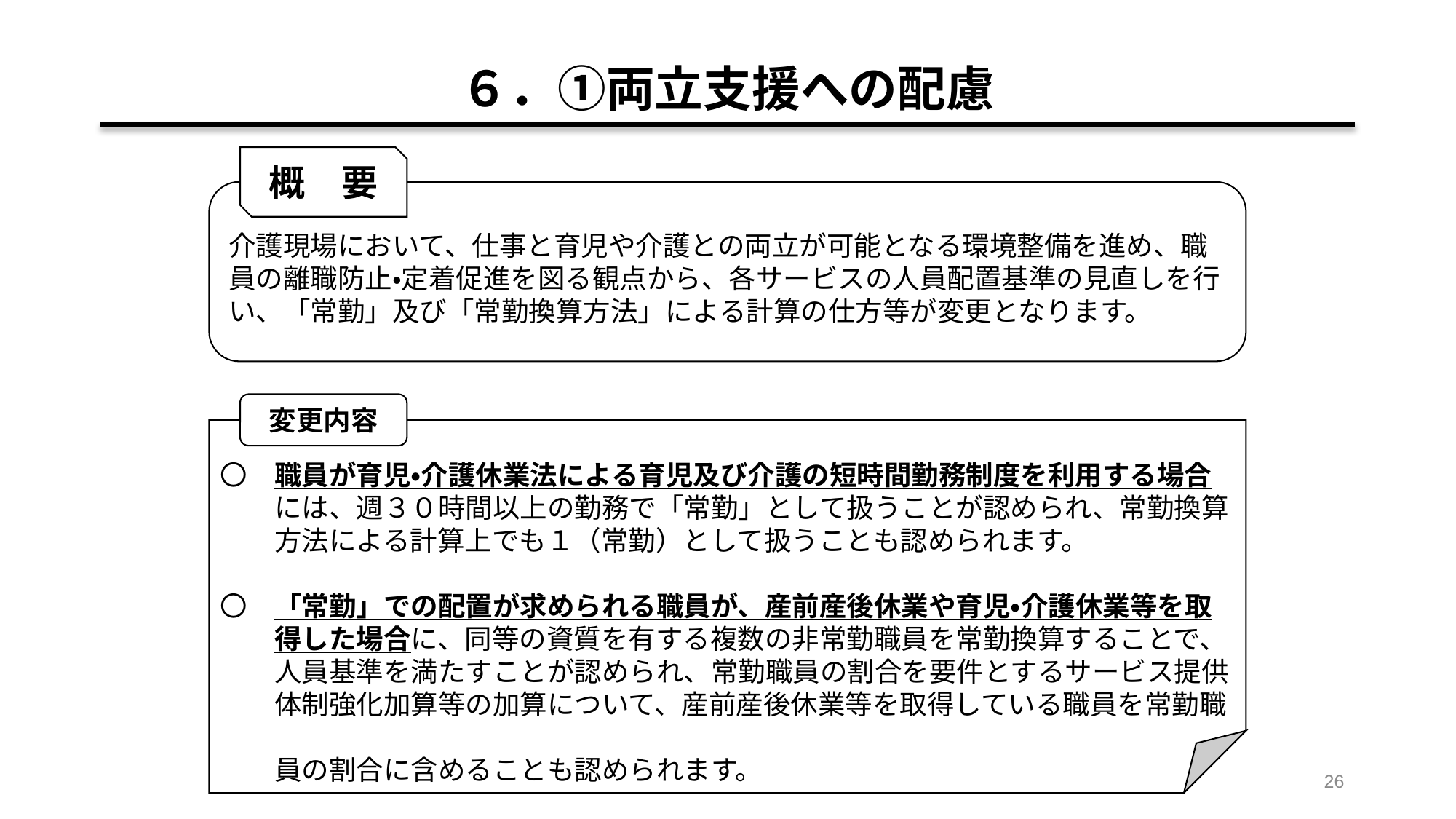

# ６．①両立支援への配慮
概　要

介護現場において、仕事と育児や介護との両立が可能となる環境整備を進め、職員の離職防止・定着促進を図る観点から、各サービスの人員配置基準の見直しを行い、「常勤」及び「常勤換算方法」による計算の仕方等が変更となります。
変更内容

〇　職員が育児・介護休業法による育児及び介護の短時間勤務制度を利用する場合
　　には、週３０時間以上の勤務で「常勤」として扱うことが認められ、常勤換算
　　方法による計算上でも１（常勤）として扱うことも認められます。

〇　「常勤」での配置が求められる職員が、産前産後休業や育児・介護休業等を取
　　得した場合に、同等の資質を有する複数の非常勤職員を常勤換算することで、
　　人員基準を満たすことが認められ、常勤職員の割合を要件とするサービス提供
　　体制強化加算等の加算について、産前産後休業等を取得している職員を常勤職
　　員の割合に含めることも認められます。
26